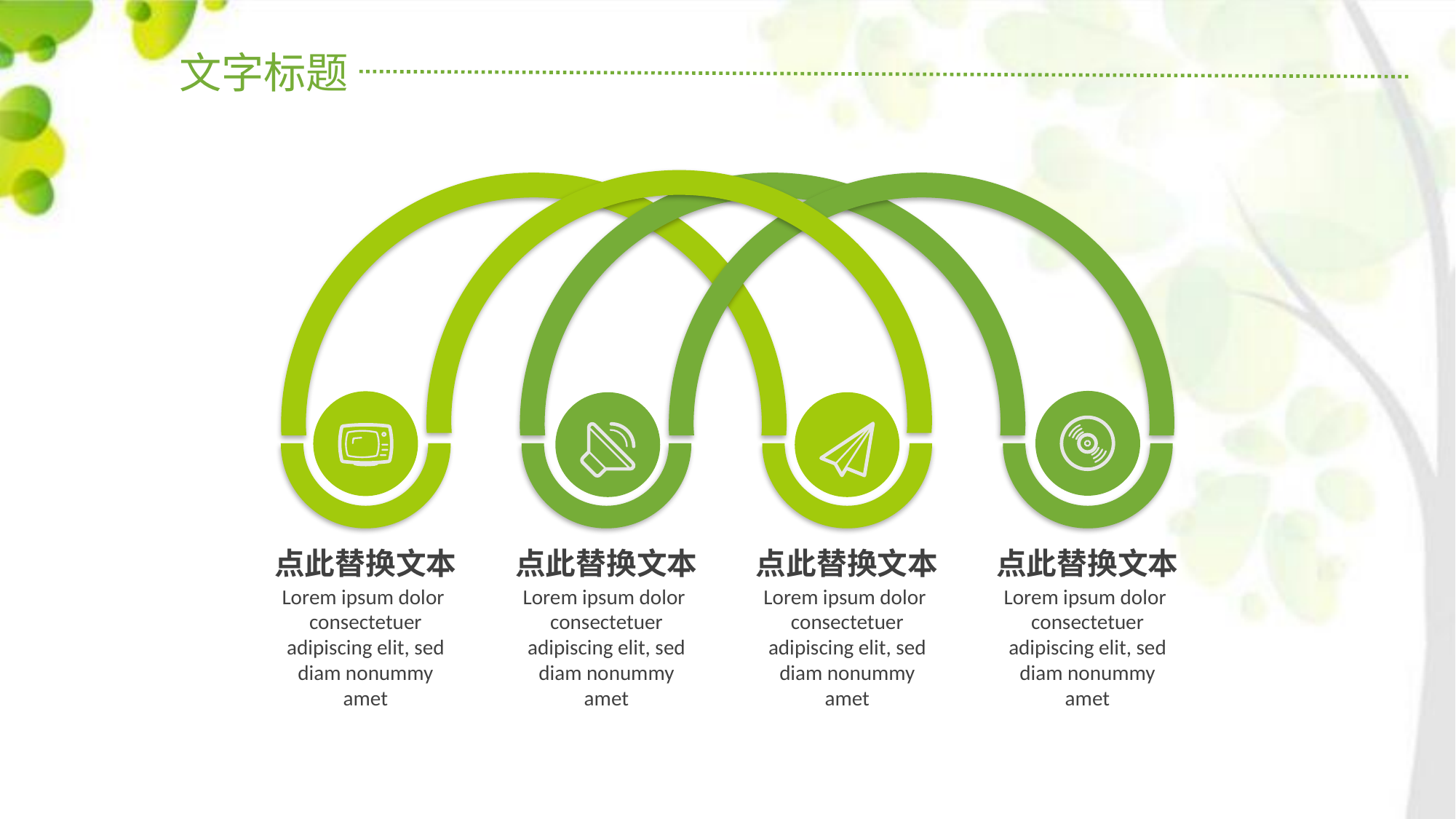

文字标题

点此替换文本
Lorem ipsum dolor  consectetuer adipiscing elit, sed diam nonummy
amet
点此替换文本
Lorem ipsum dolor  consectetuer adipiscing elit, sed diam nonummy
amet
点此替换文本
Lorem ipsum dolor  consectetuer adipiscing elit, sed diam nonummy
amet
点此替换文本
Lorem ipsum dolor  consectetuer adipiscing elit, sed diam nonummy
amet